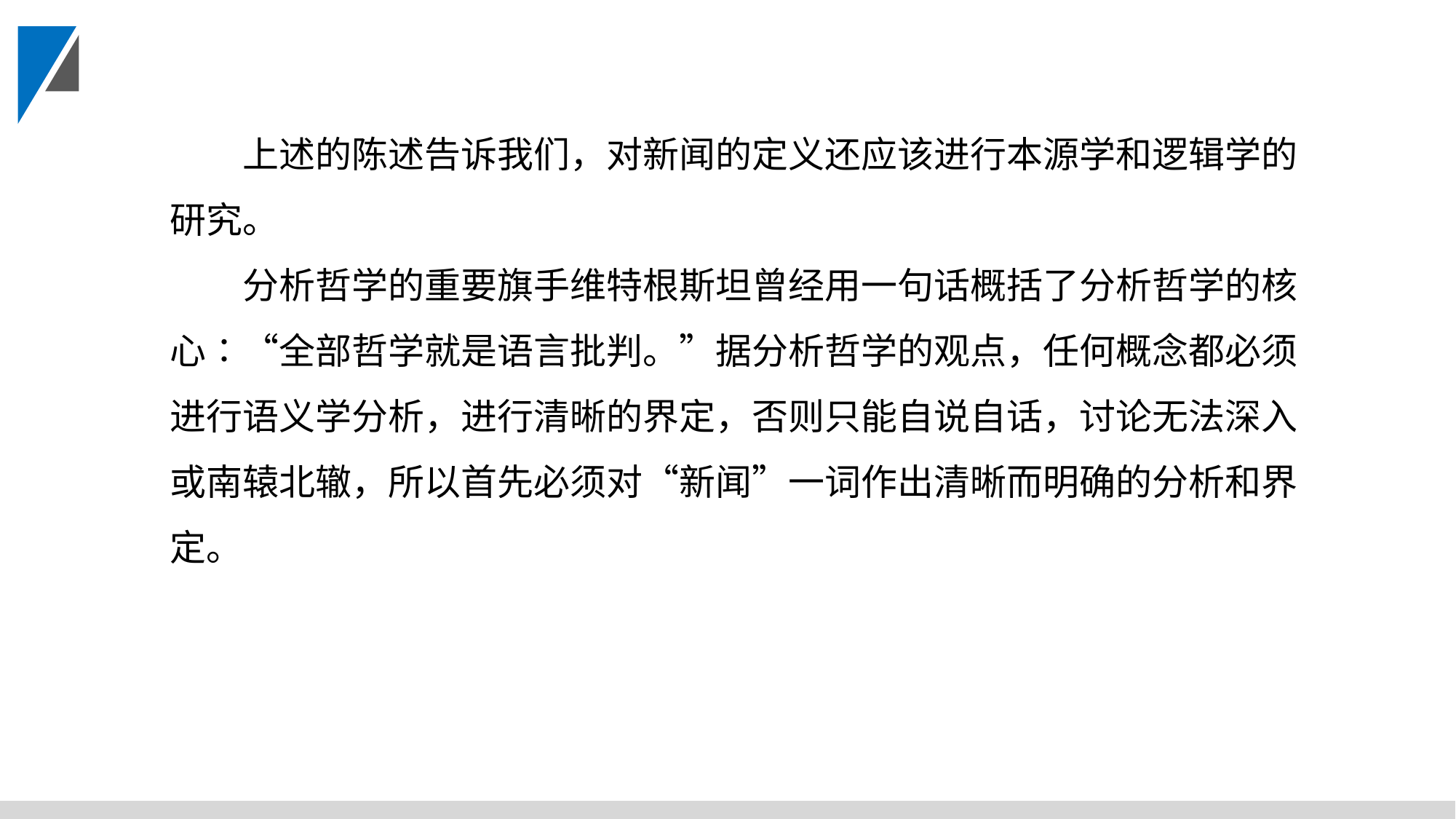

上述的陈述告诉我们，对新闻的定义还应该进行本源学和逻辑学的研究。
分析哲学的重要旗手维特根斯坦曾经用一句话概括了分析哲学的核心∶“全部哲学就是语言批判。”据分析哲学的观点，任何概念都必须进行语义学分析，进行清晰的界定，否则只能自说自话，讨论无法深入或南辕北辙，所以首先必须对“新闻”一词作出清晰而明确的分析和界定。